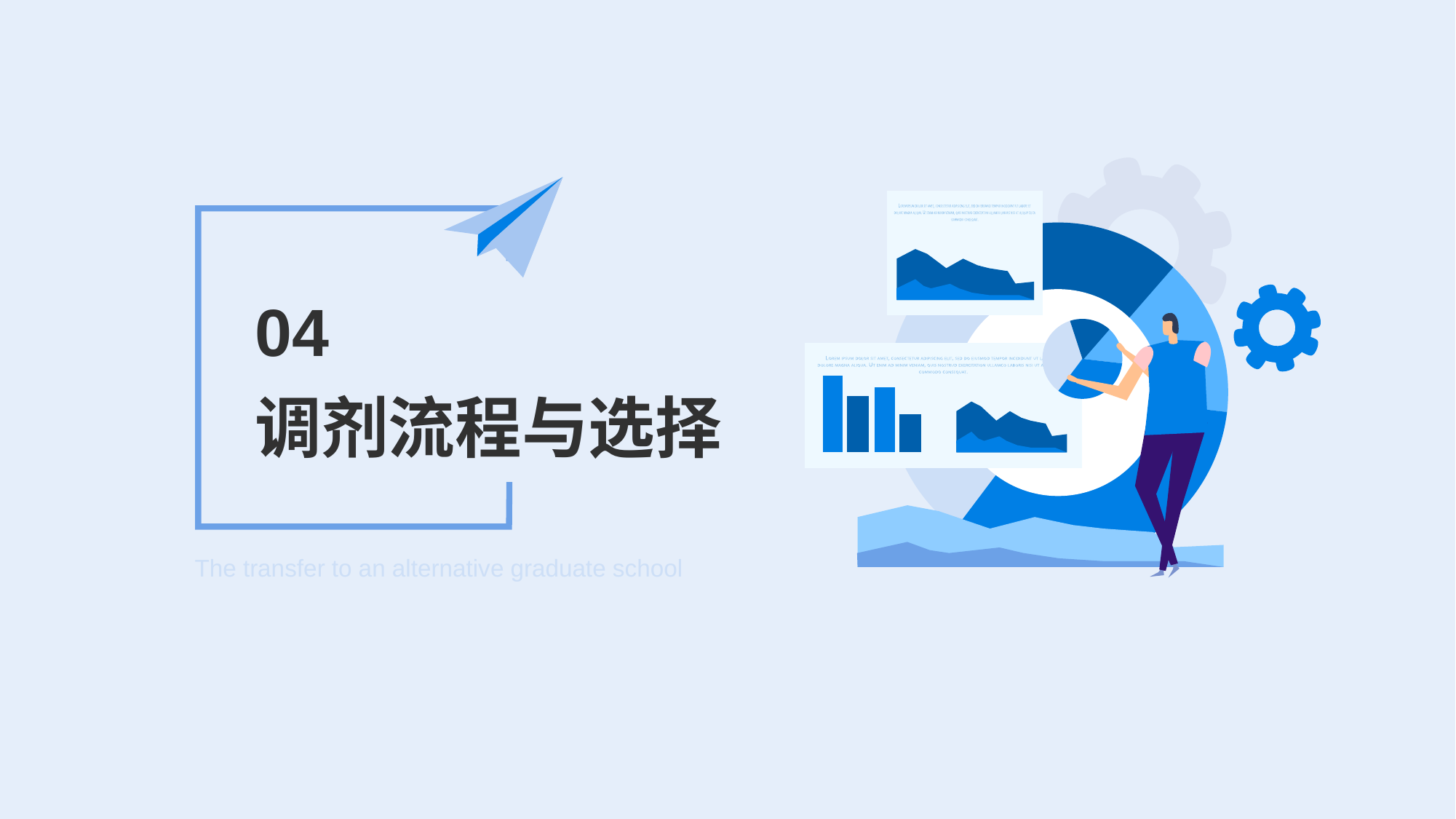

04
调剂流程与选择
The transfer to an alternative graduate school